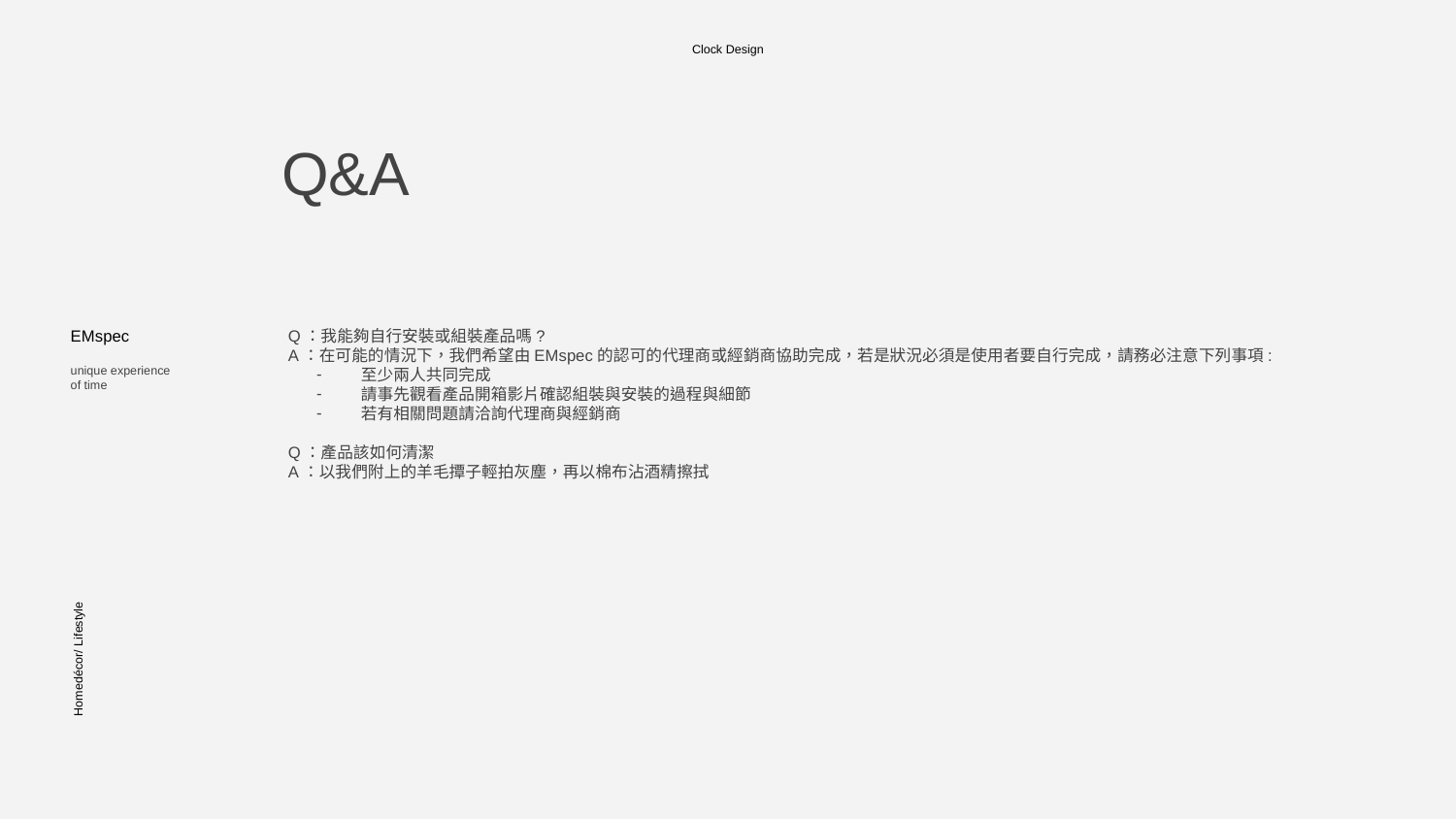

Clock Design
Q&A
EMspec
Q：我能夠自行安裝或組裝產品嗎?
A：在可能的情況下，我們希望由EMspec的認可的代理商或經銷商協助完成，若是狀況必須是使用者要自行完成，請務必注意下列事項:
至少兩人共同完成
請事先觀看產品開箱影片確認組裝與安裝的過程與細節
若有相關問題請洽詢代理商與經銷商

Q：產品該如何清潔
A：以我們附上的羊毛撢子輕拍灰塵，再以棉布沾酒精擦拭

unique experience
of time
Homedécor/ Lifestyle